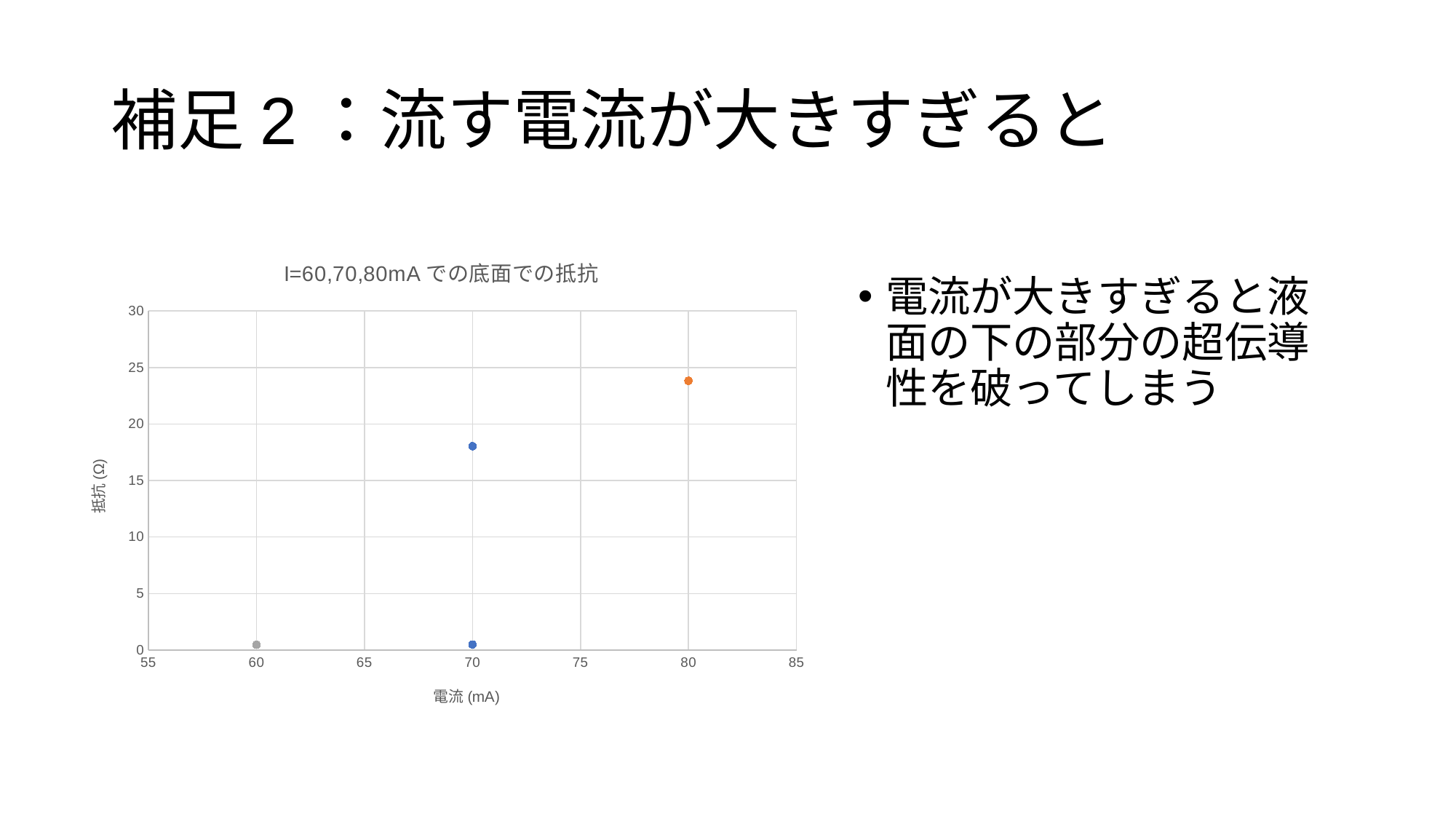

# 補足2：流す電流が大きすぎると

### Chart: I=60,70,80mAでの底面での抵抗

| Category |  |  |  |
|---|---|---|---|
電流が大きすぎると液面の下の部分の超伝導性を破ってしまう